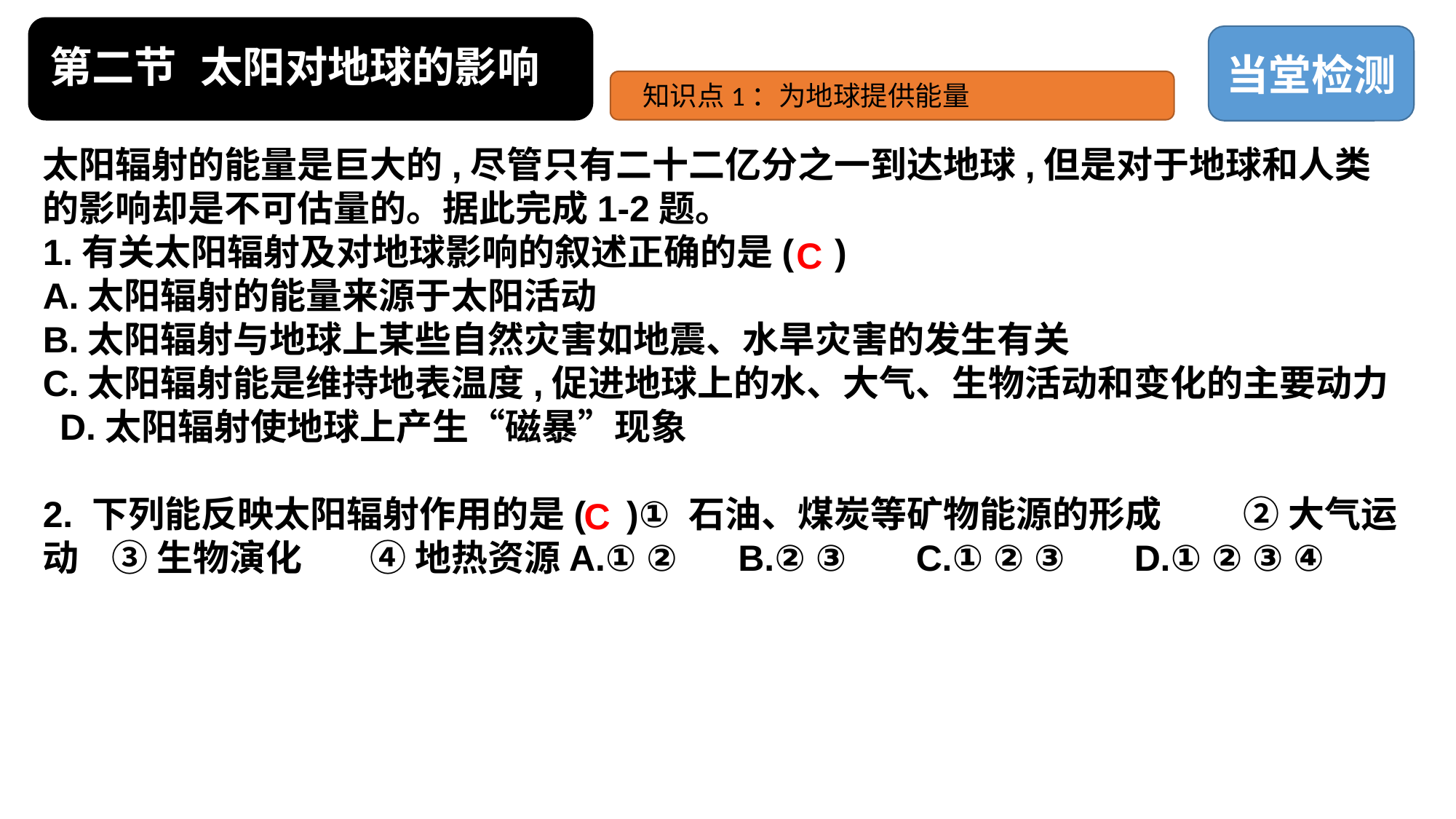

# 第二节  太阳对地球的影响
当堂检测
知识点1：为地球提供能量
太阳辐射的能量是巨大的,尽管只有二十二亿分之一到达地球,但是对于地球和人类的影响却是不可估量的。据此完成1-2题。
1.有关太阳辐射及对地球影响的叙述正确的是(    )
A.太阳辐射的能量来源于太阳活动
B.太阳辐射与地球上某些自然灾害如地震、水旱灾害的发生有关
C.太阳辐射能是维持地表温度,促进地球上的水、大气、生物活动和变化的主要动力   D.太阳辐射使地球上产生“磁暴”现象

2. 下列能反映太阳辐射作用的是(    )① 石油、煤炭等矿物能源的形成	② 大气运动    ③ 生物演化	④ 地热资源A.① ②	    B.② ③	C.① ② ③	D.① ② ③ ④

C
C